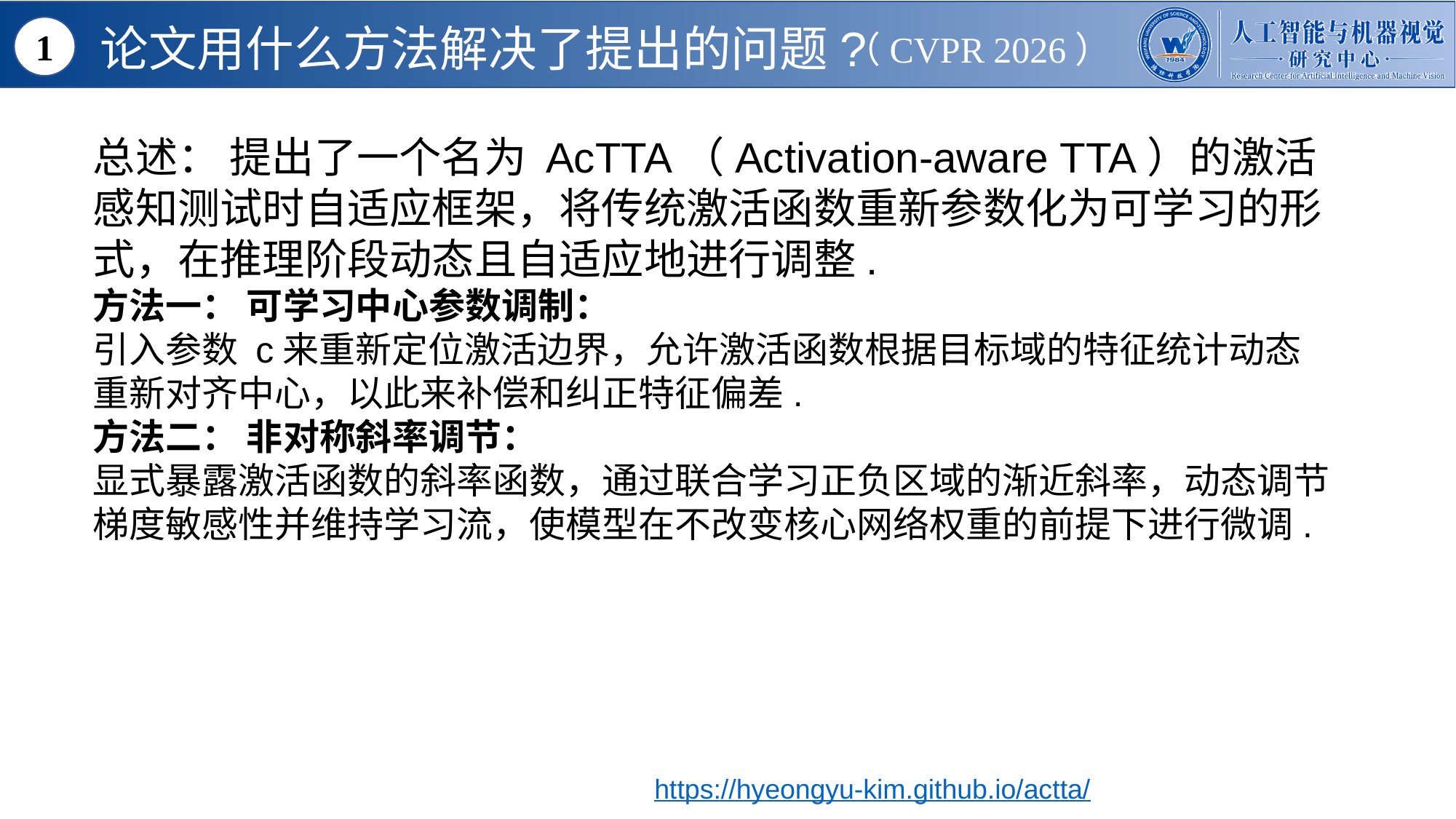

论文用什么方法解决了提出的问题?
1
（CVPR 2026）
总述： 提出了一个名为 AcTTA（Activation-aware TTA）的激活感知测试时自适应框架，将传统激活函数重新参数化为可学习的形式，在推理阶段动态且自适应地进行调整.
方法一： 可学习中心参数调制：
引入参数 c来重新定位激活边界，允许激活函数根据目标域的特征统计动态重新对齐中心，以此来补偿和纠正特征偏差.
方法二： 非对称斜率调节：
显式暴露激活函数的斜率函数，通过联合学习正负区域的渐近斜率，动态调节梯度敏感性并维持学习流，使模型在不改变核心网络权重的前提下进行微调.
https://hyeongyu-kim.github.io/actta/
13
Your Title